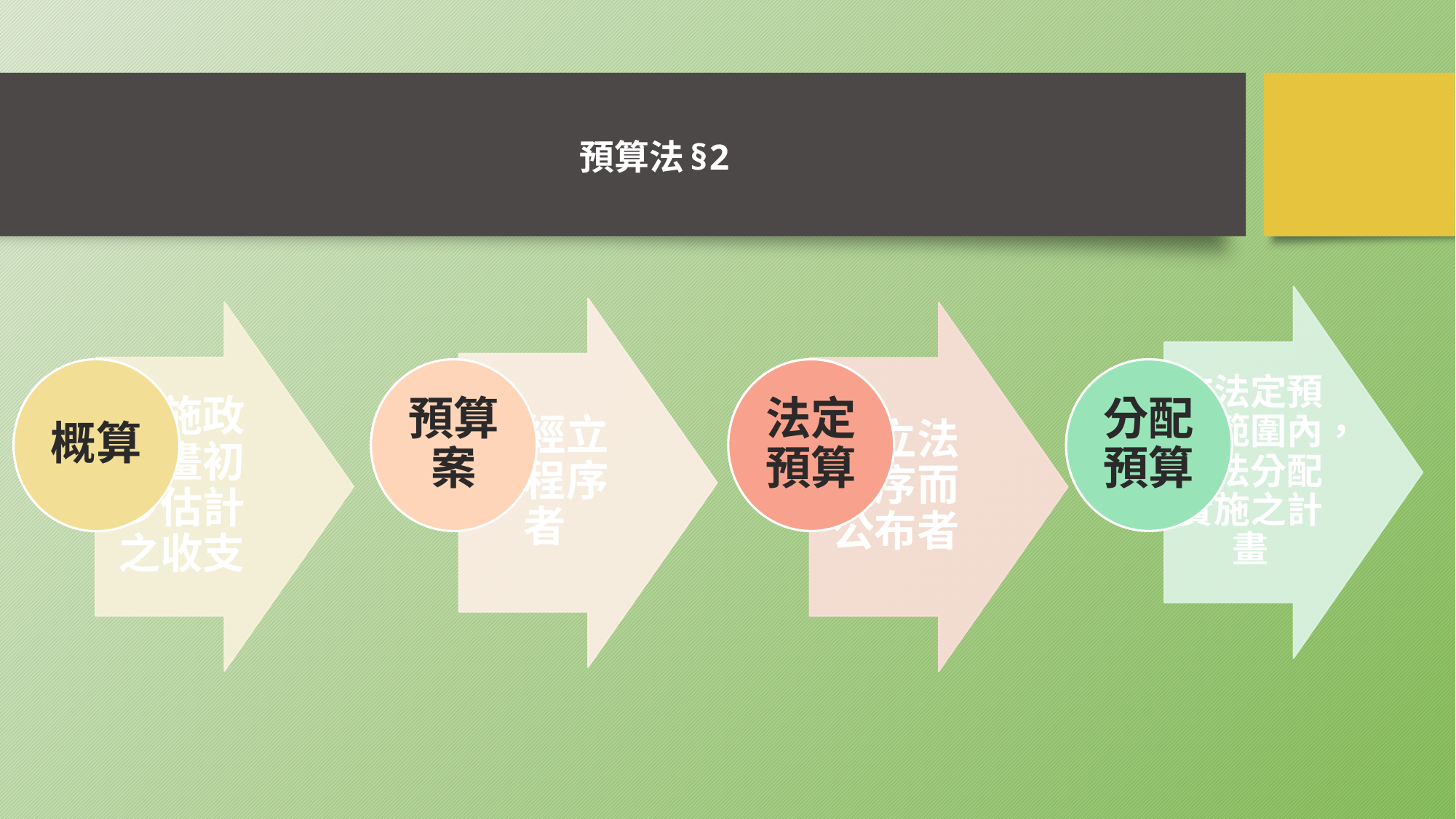

依施政計畫初步估計之收支
概算
未經立法程序
者
預算案
經立法程序而公布者
法定預算
在法定預算範圍內，依法分配實施之計畫
分配預算
# 預算法§2